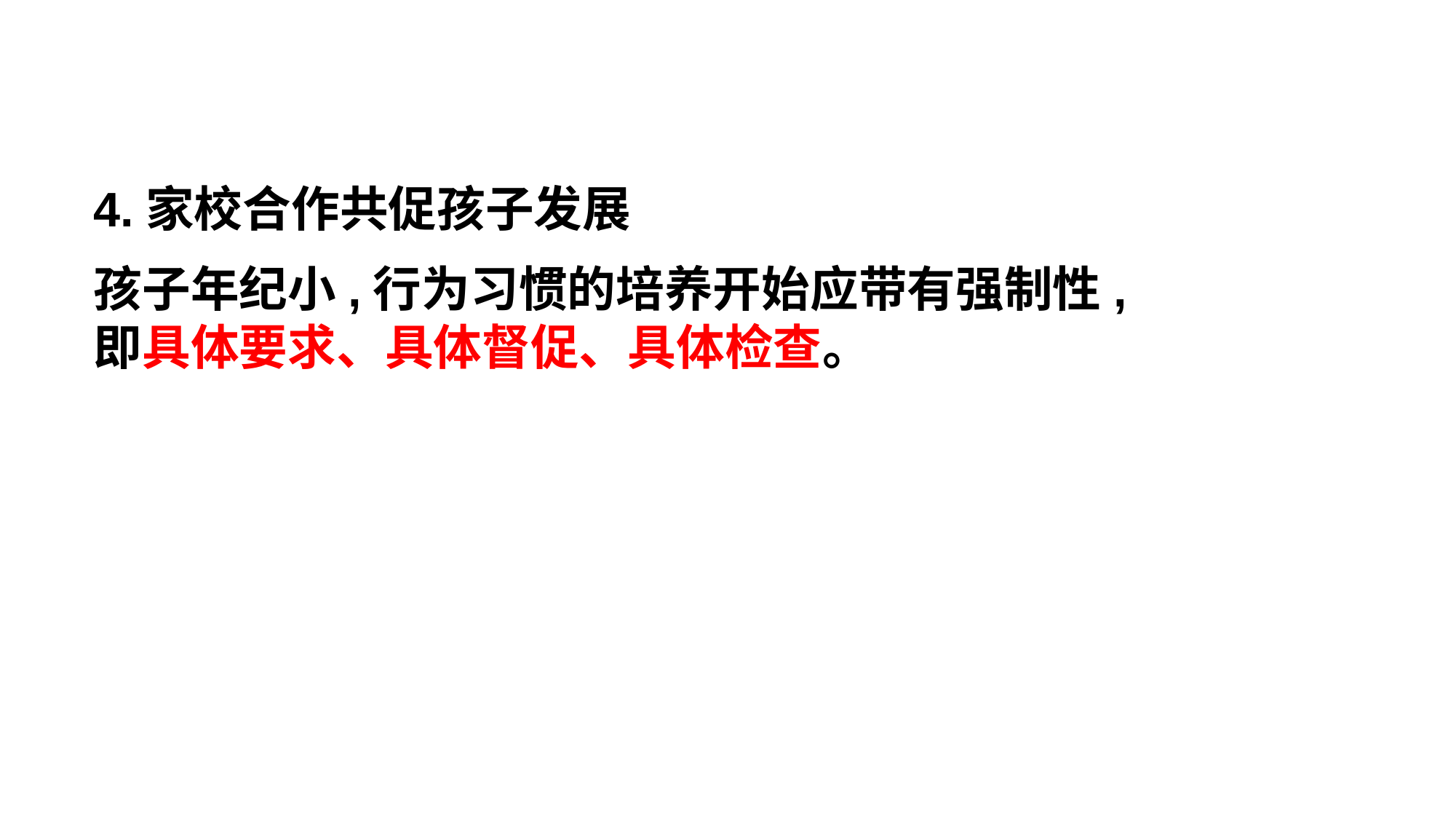

4.家校合作共促孩子发展
孩子年纪小,行为习惯的培养开始应带有强制性,
即具体要求、具体督促、具体检查。